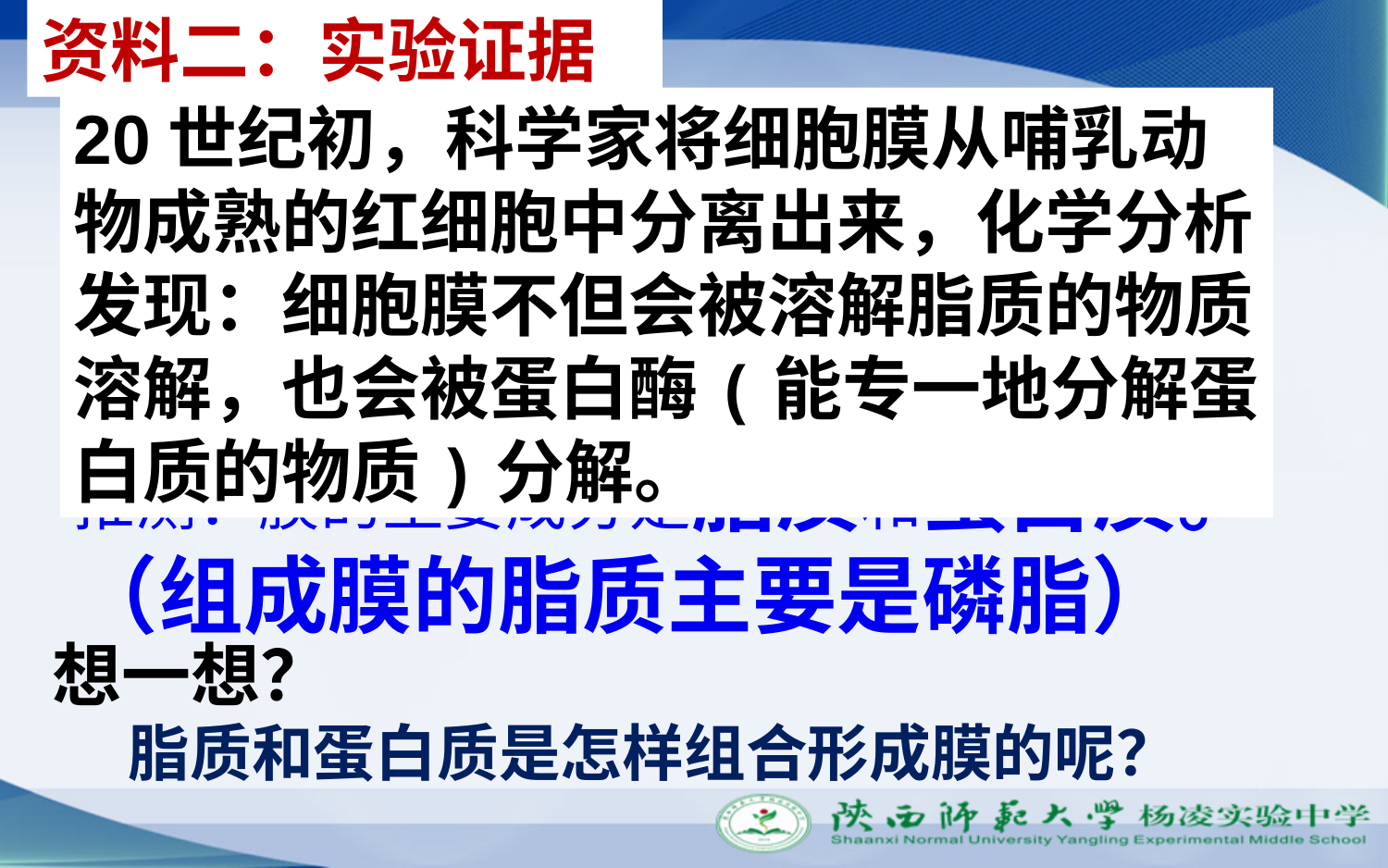

资料二：实验证据
20世纪初，科学家将细胞膜从哺乳动物成熟的红细胞中分离出来，化学分析发现：细胞膜不但会被溶解脂质的物质溶解，也会被蛋白酶(能专一地分解蛋白质的物质)分解。
20世纪初，科学家将细胞膜从哺乳动物成熟的红细胞中分离出来，化学分析膜表明：
推测：膜的主要成分是脂质和蛋白质。
（组成膜的脂质主要是磷脂）
想一想？
脂质和蛋白质是怎样组合形成膜的呢？